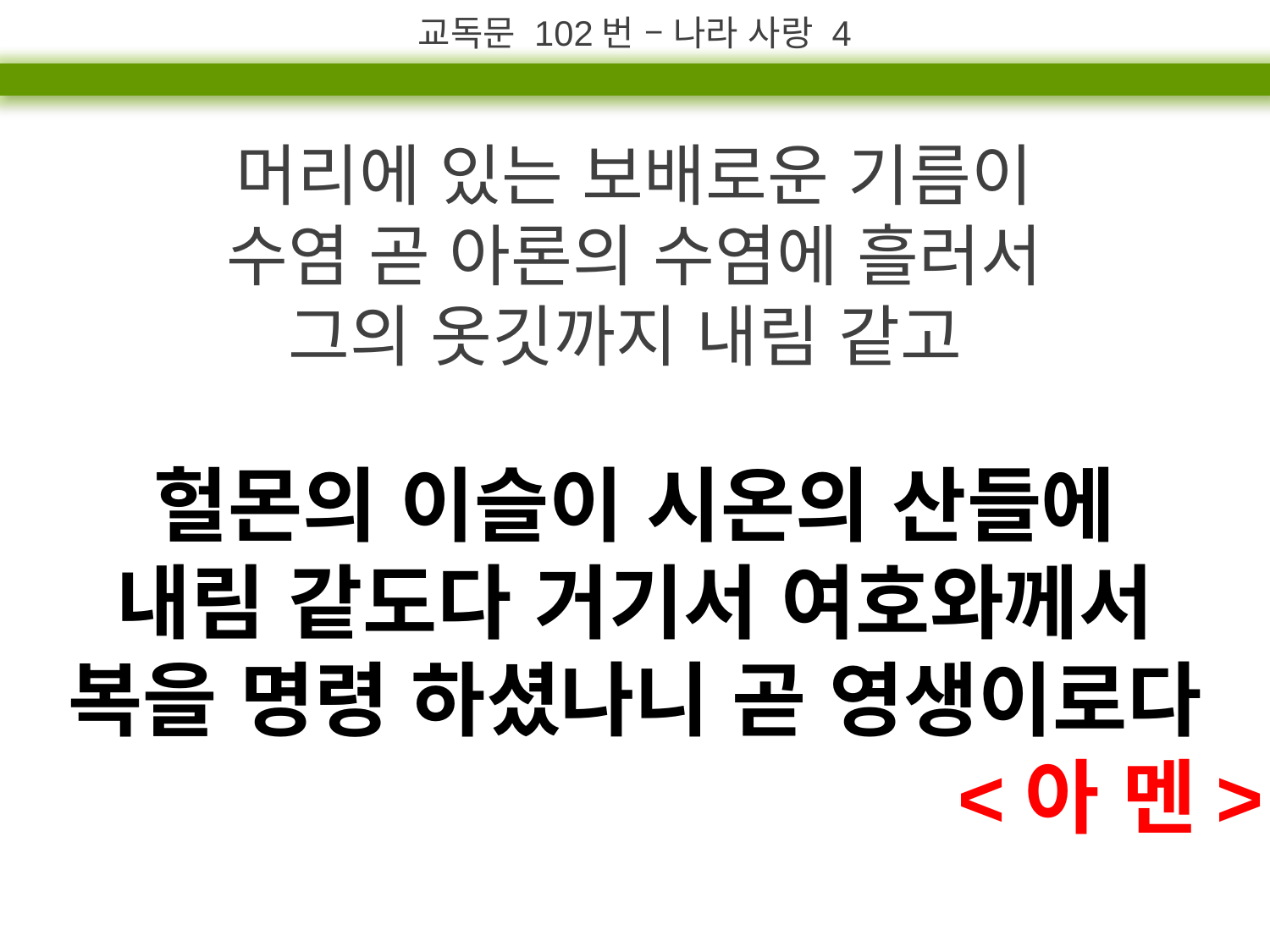

교독문 102번 – 나라 사랑 4

머리에 있는 보배로운 기름이
수염 곧 아론의 수염에 흘러서
그의 옷깃까지 내림 같고
헐몬의 이슬이 시온의 산들에
내림 같도다 거기서 여호와께서
복을 명령 하셨나니 곧 영생이로다
<아 멘>